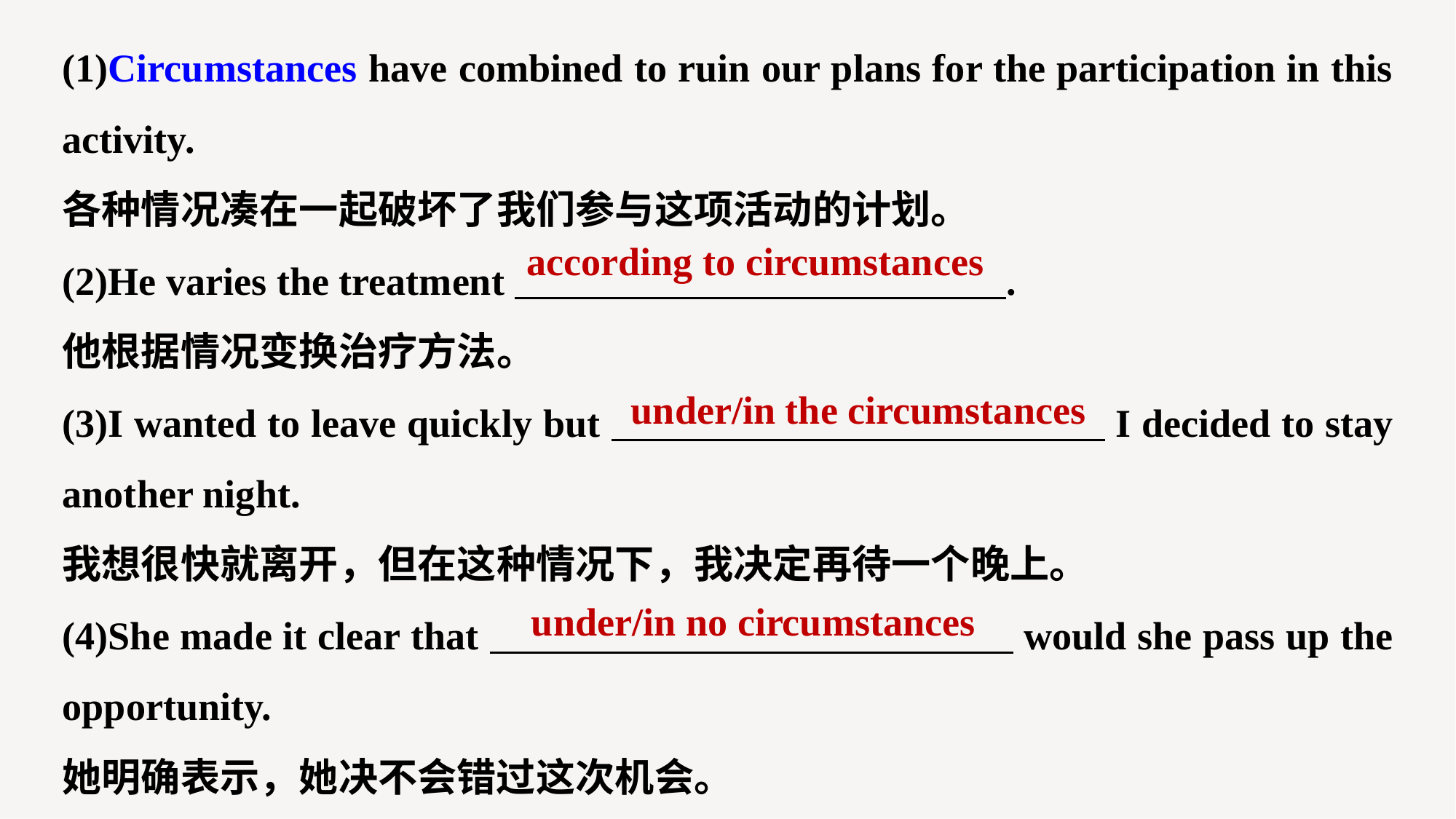

(1)Circumstances have combined to ruin our plans for the participation in this activity.
各种情况凑在一起破坏了我们参与这项活动的计划。
(2)He varies the treatment                                                   .
他根据情况变换治疗方法。
(3)I wanted to leave quickly but                                                I decided to stay another night.
我想很快就离开，但在这种情况下，我决定再待一个晚上。
(4)She made it clear that                                                   would she pass up the opportunity.
她明确表示，她决不会错过这次机会。
according to circumstances
under/in the circumstances
under/in no circumstances